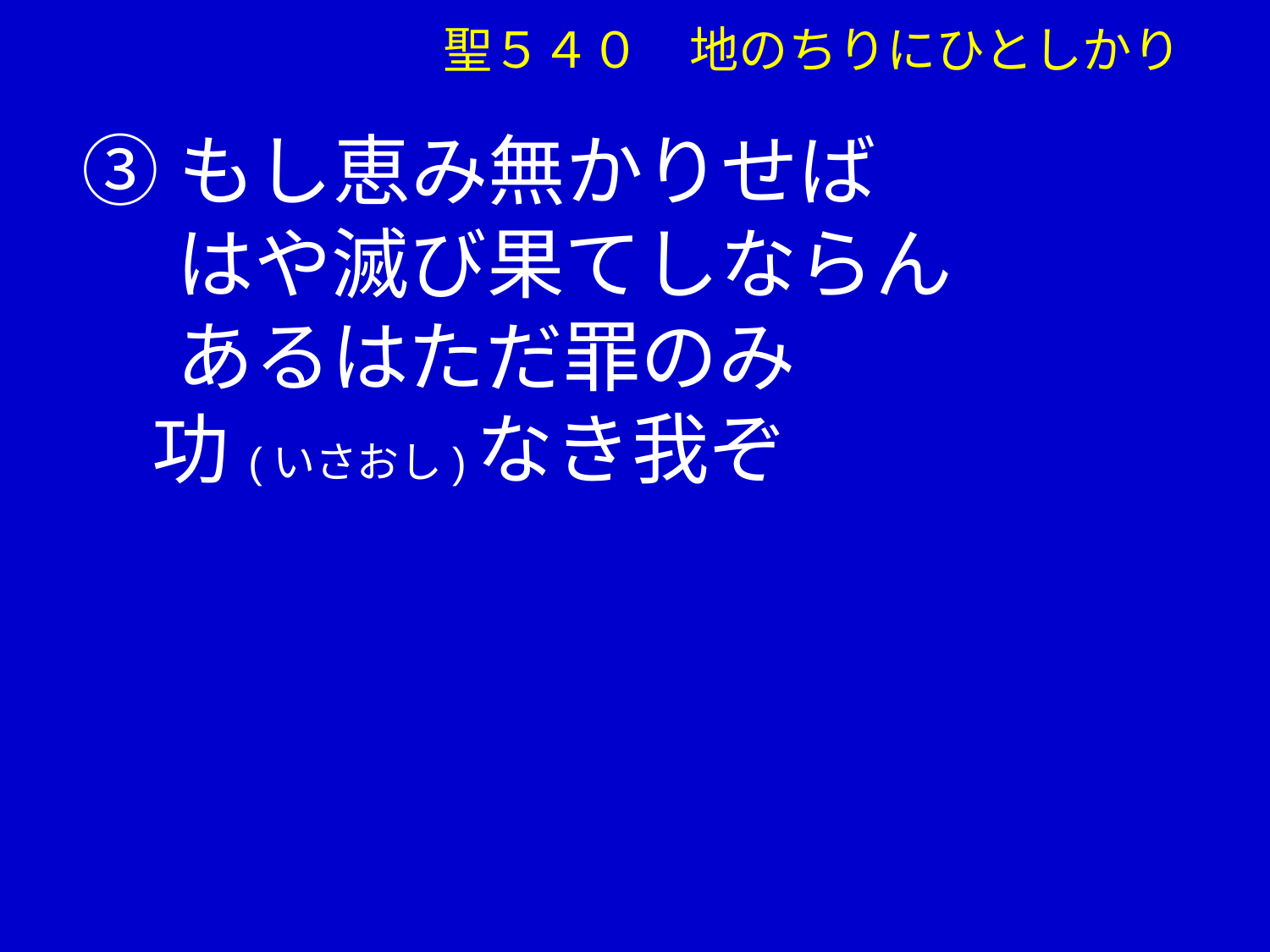

聖５４０　地のちりにひとしかり
③もし恵み無かりせば
　 はや滅び果てしならん
　 あるはただ罪のみ
   功(いさおし)なき我ぞ